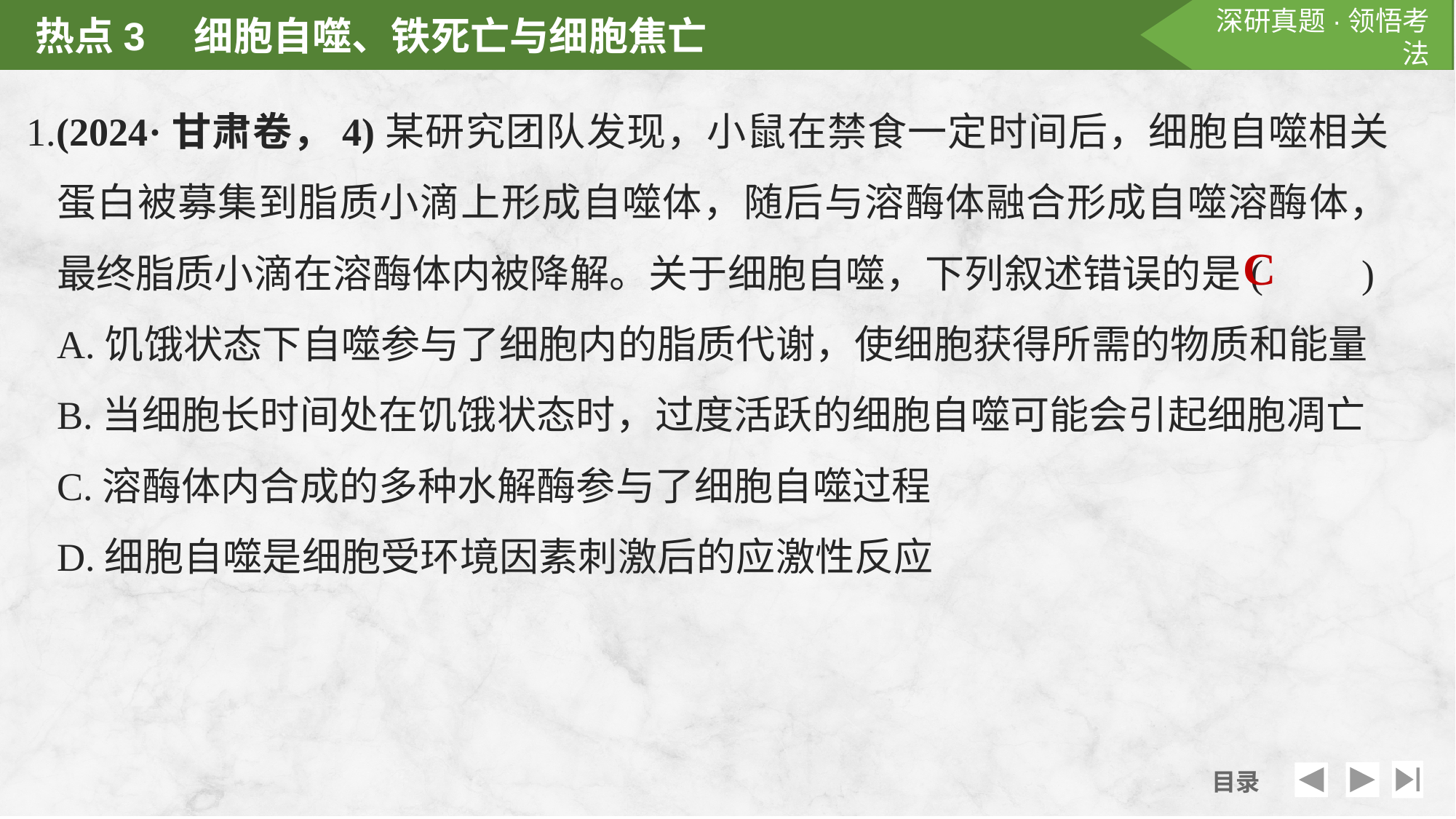

1.(2024·甘肃卷，4)某研究团队发现，小鼠在禁食一定时间后，细胞自噬相关蛋白被募集到脂质小滴上形成自噬体，随后与溶酶体融合形成自噬溶酶体，最终脂质小滴在溶酶体内被降解。关于细胞自噬，下列叙述错误的是(　　)
A.饥饿状态下自噬参与了细胞内的脂质代谢，使细胞获得所需的物质和能量
B.当细胞长时间处在饥饿状态时，过度活跃的细胞自噬可能会引起细胞凋亡
C.溶酶体内合成的多种水解酶参与了细胞自噬过程
D.细胞自噬是细胞受环境因素刺激后的应激性反应
C